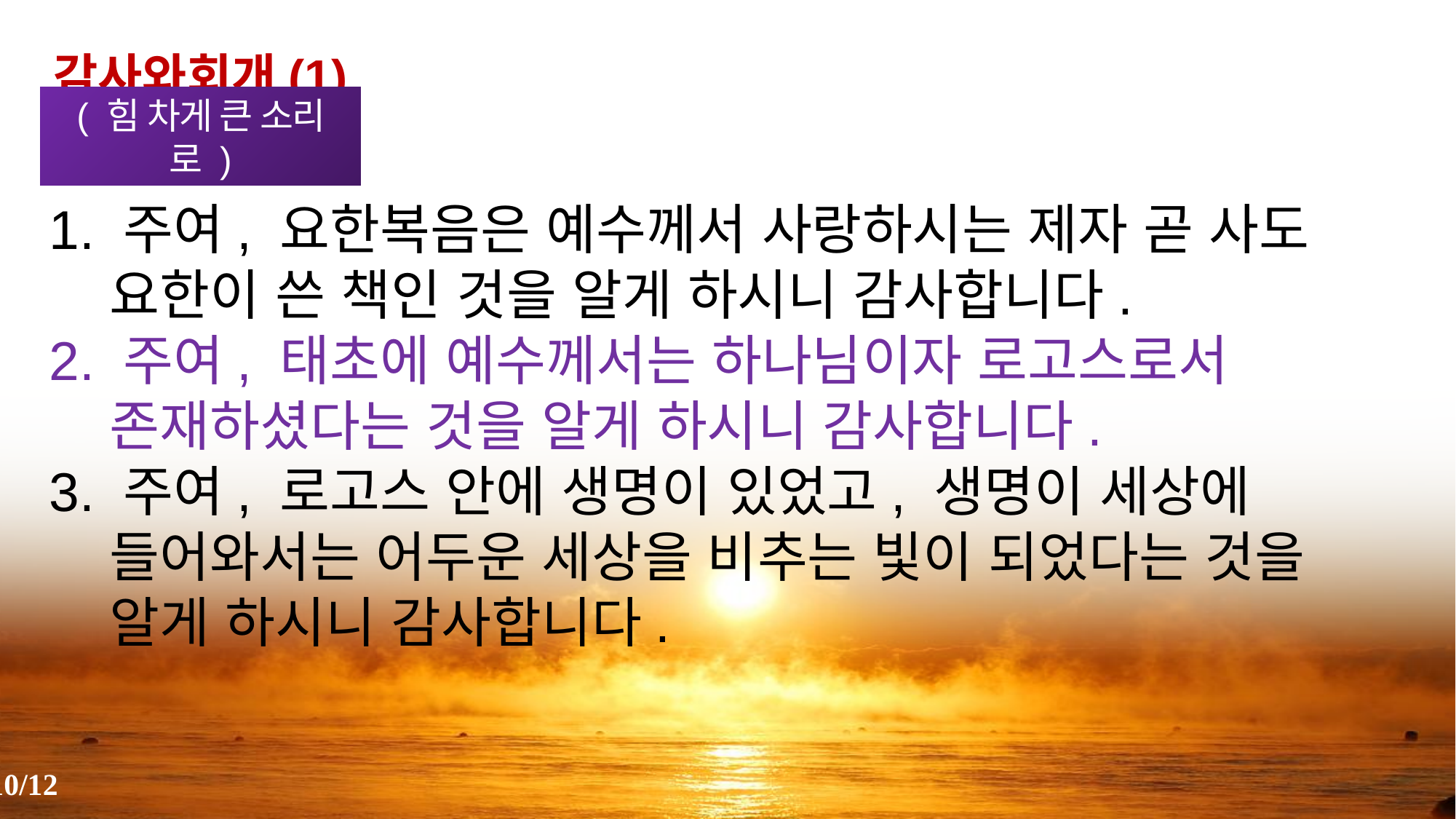

감사와회개(1)

( 힘 차게 큰 소리로 )
1. 주여, 요한복음은 예수께서 사랑하시는 제자 곧 사도 요한이 쓴 책인 것을 알게 하시니 감사합니다.
2. 주여, 태초에 예수께서는 하나님이자 로고스로서 존재하셨다는 것을 알게 하시니 감사합니다.
3. 주여, 로고스 안에 생명이 있었고, 생명이 세상에 들어와서는 어두운 세상을 비추는 빛이 되었다는 것을 알게 하시니 감사합니다.